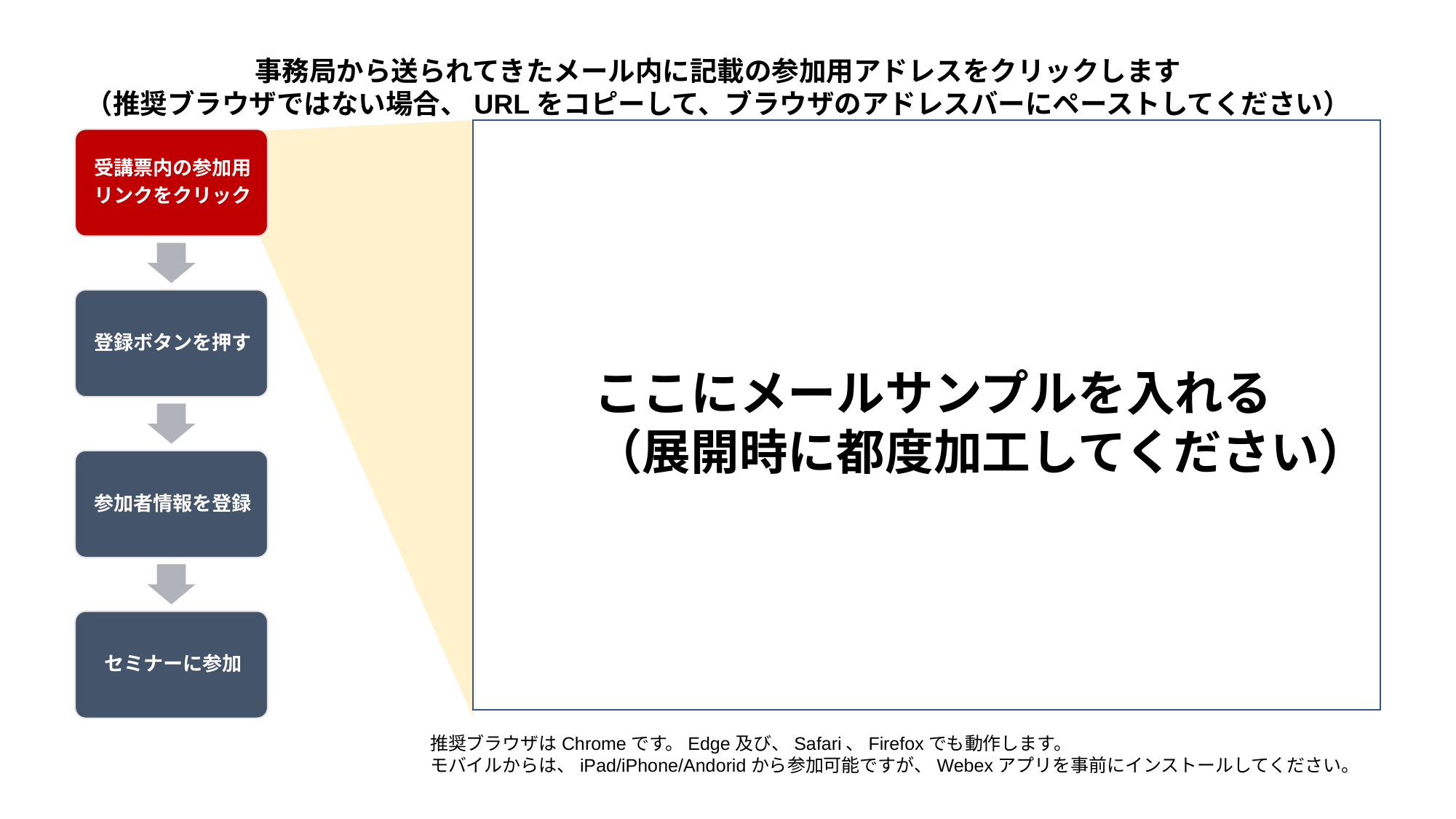

事務局から送られてきたメール内に記載の参加用アドレスをクリックします
（推奨ブラウザではない場合、URLをコピーして、ブラウザのアドレスバーにペーストしてください）

受講票内の参加用
リンクをクリック

登録ボタンを押す

参加者情報を登録

セミナーに参加
ここにメールサンプルを入れる
（展開時に都度加工してください）

推奨ブラウザはChromeです。Edge及び、Safari、Firefoxでも動作します。
モバイルからは、iPad/iPhone/Andoridから参加可能ですが、Webexアプリを事前にインストールしてください。